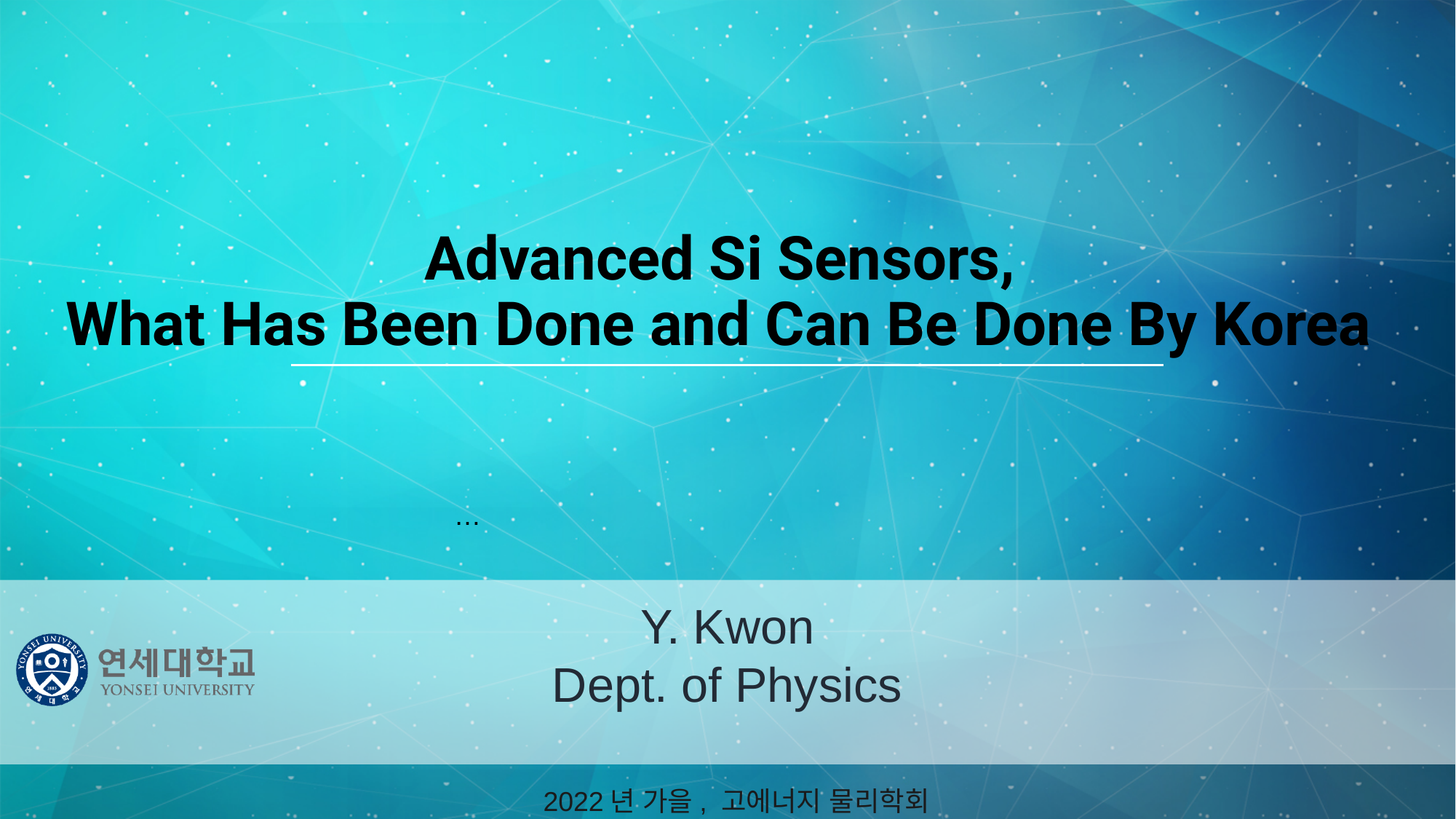

# Advanced Si Sensors, What Has Been Done and Can Be Done By Korea

…
Y. Kwon
Dept. of Physics
2022년 가을, 고에너지 물리학회